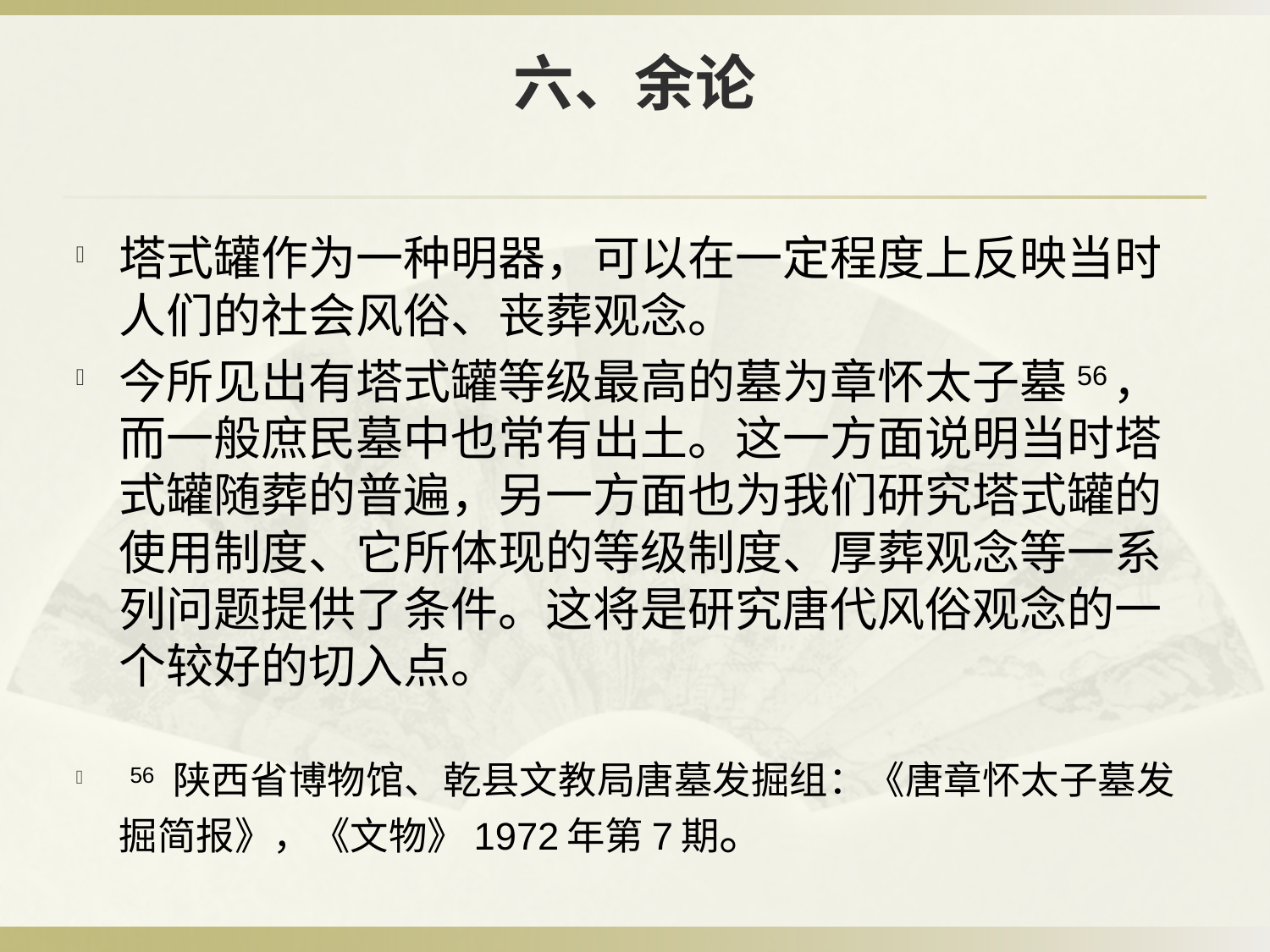

# 六、余论
塔式罐作为一种明器，可以在一定程度上反映当时人们的社会风俗、丧葬观念。
今所见出有塔式罐等级最高的墓为章怀太子墓56，而一般庶民墓中也常有出土。这一方面说明当时塔式罐随葬的普遍，另一方面也为我们研究塔式罐的使用制度、它所体现的等级制度、厚葬观念等一系列问题提供了条件。这将是研究唐代风俗观念的一个较好的切入点。

 56 陕西省博物馆、乾县文教局唐墓发掘组：《唐章怀太子墓发掘简报》，《文物》1972年第7期。